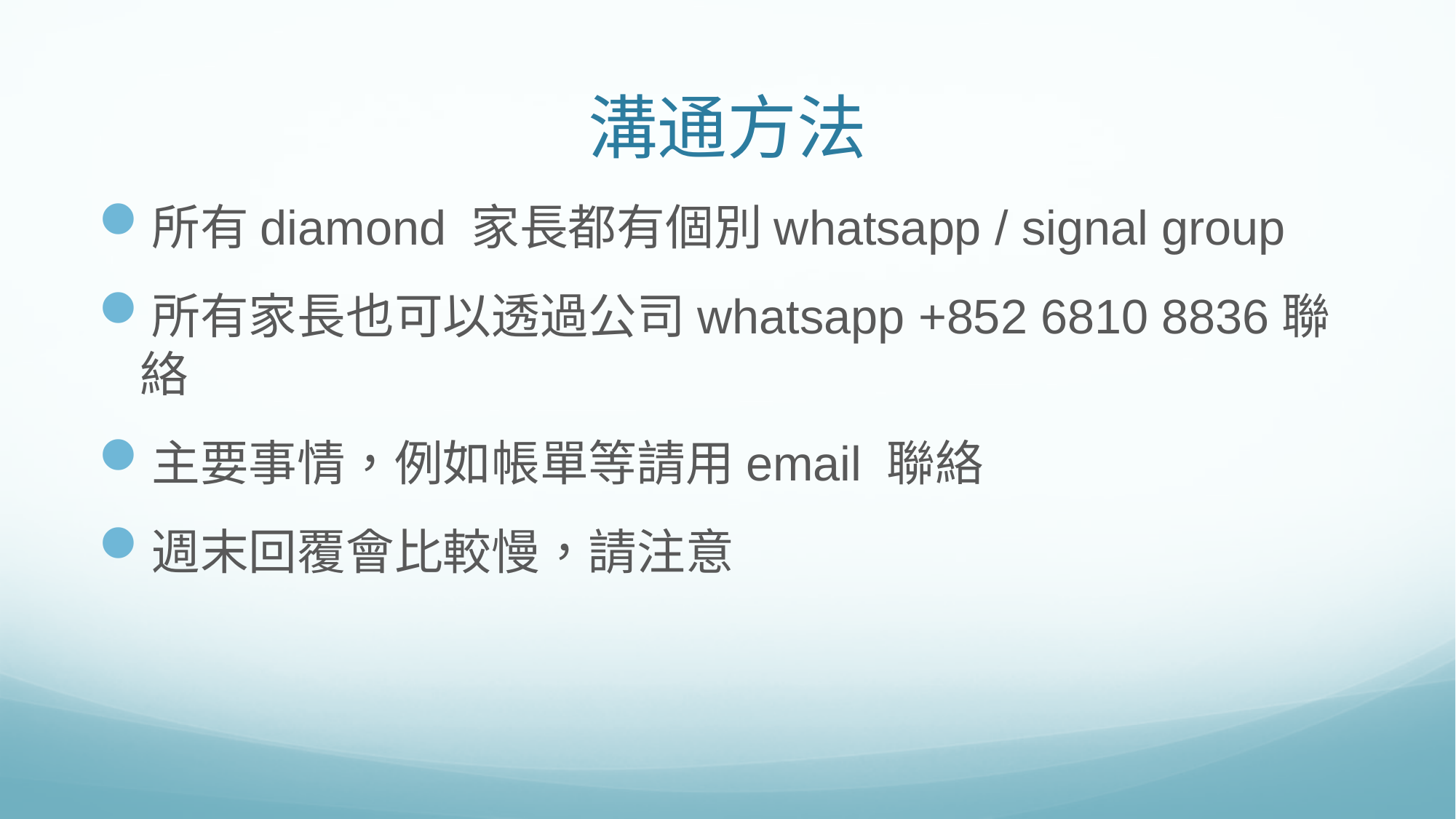

# 溝通方法
所有diamond 家長都有個別whatsapp / signal group
所有家長也可以透過公司whatsapp +852 6810 8836聯絡
主要事情，例如帳單等請用email 聯絡
週末回覆會比較慢，請注意